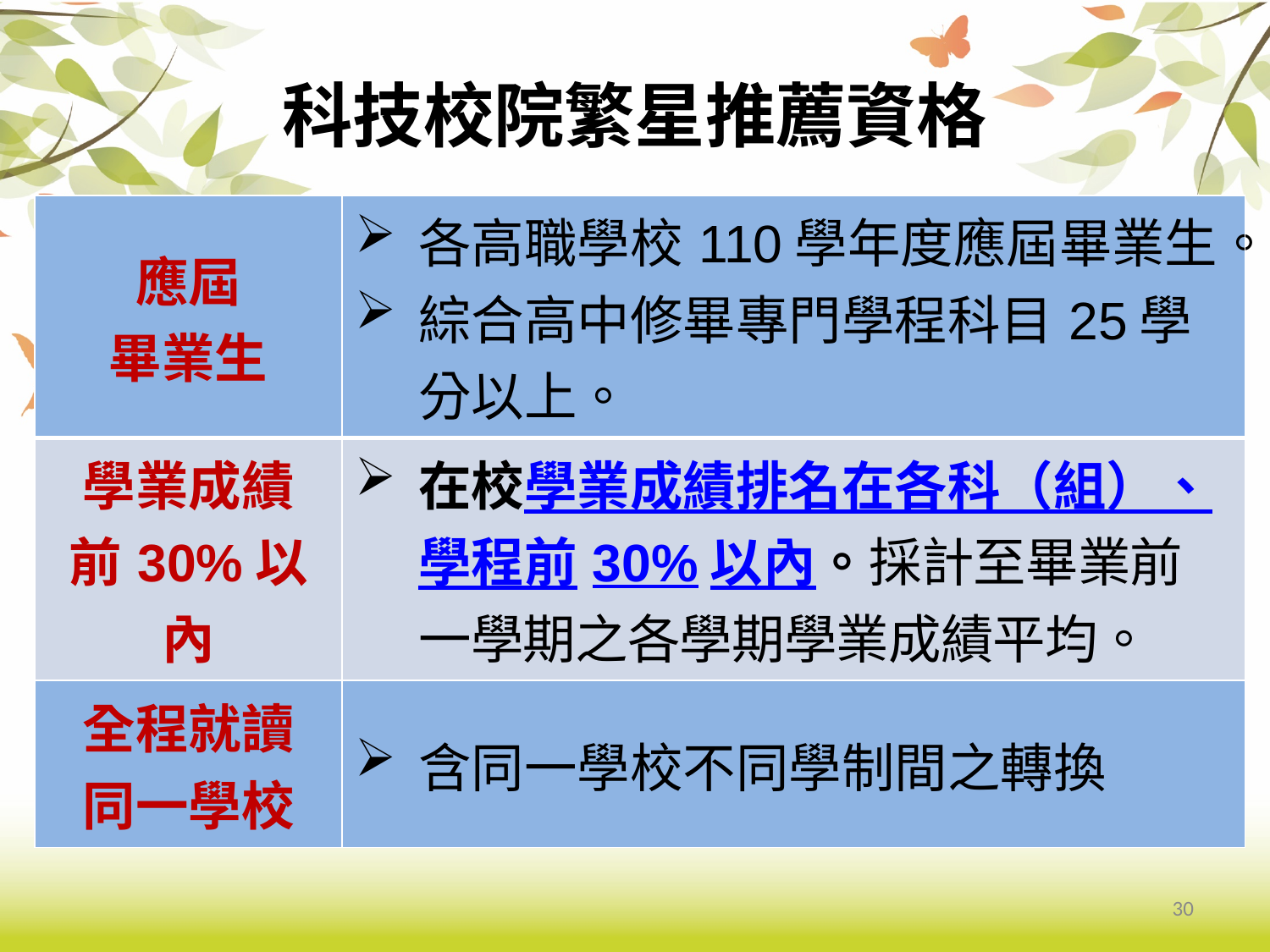

# 科技校院繁星推薦資格
| 應屆 畢業生 | 各高職學校110學年度應屆畢業生。 綜合高中修畢專門學程科目25學分以上。 |
| --- | --- |
| 學業成績 前30%以內 | 在校學業成績排名在各科（組）、學程前30%以內。採計至畢業前一學期之各學期學業成績平均。 |
| 全程就讀 同一學校 | 含同一學校不同學制間之轉換 |
報名資格：限應屆畢業生（須全程就讀同一所高中職學校；綜合高中生須截至高三上學期止須修畢專門學程25學分以上），在校學業成績排名在全科組或學程前20%以內者。
各校可推薦8名學生

30